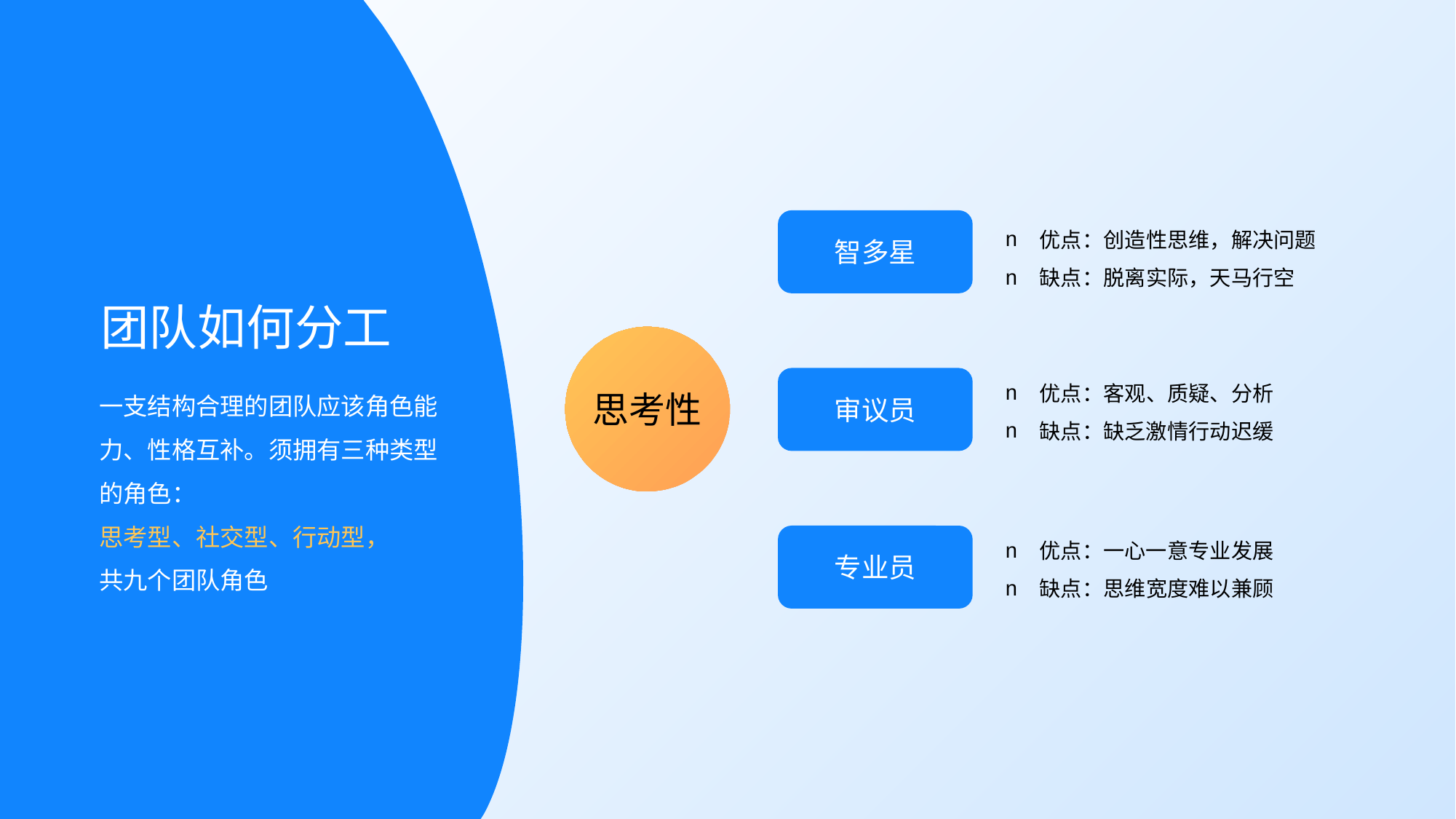

优点：创造性思维，解决问题
缺点：脱离实际，天马行空

智多星

审议员

专业员
优点：客观、质疑、分析
缺点：缺乏激情行动迟缓
优点：一心一意专业发展
缺点：思维宽度难以兼顾
团队如何分工
一支结构合理的团队应该角色能力、性格互补。须拥有三种类型的角色：
思考型、社交型、行动型，
共九个团队角色

思考性